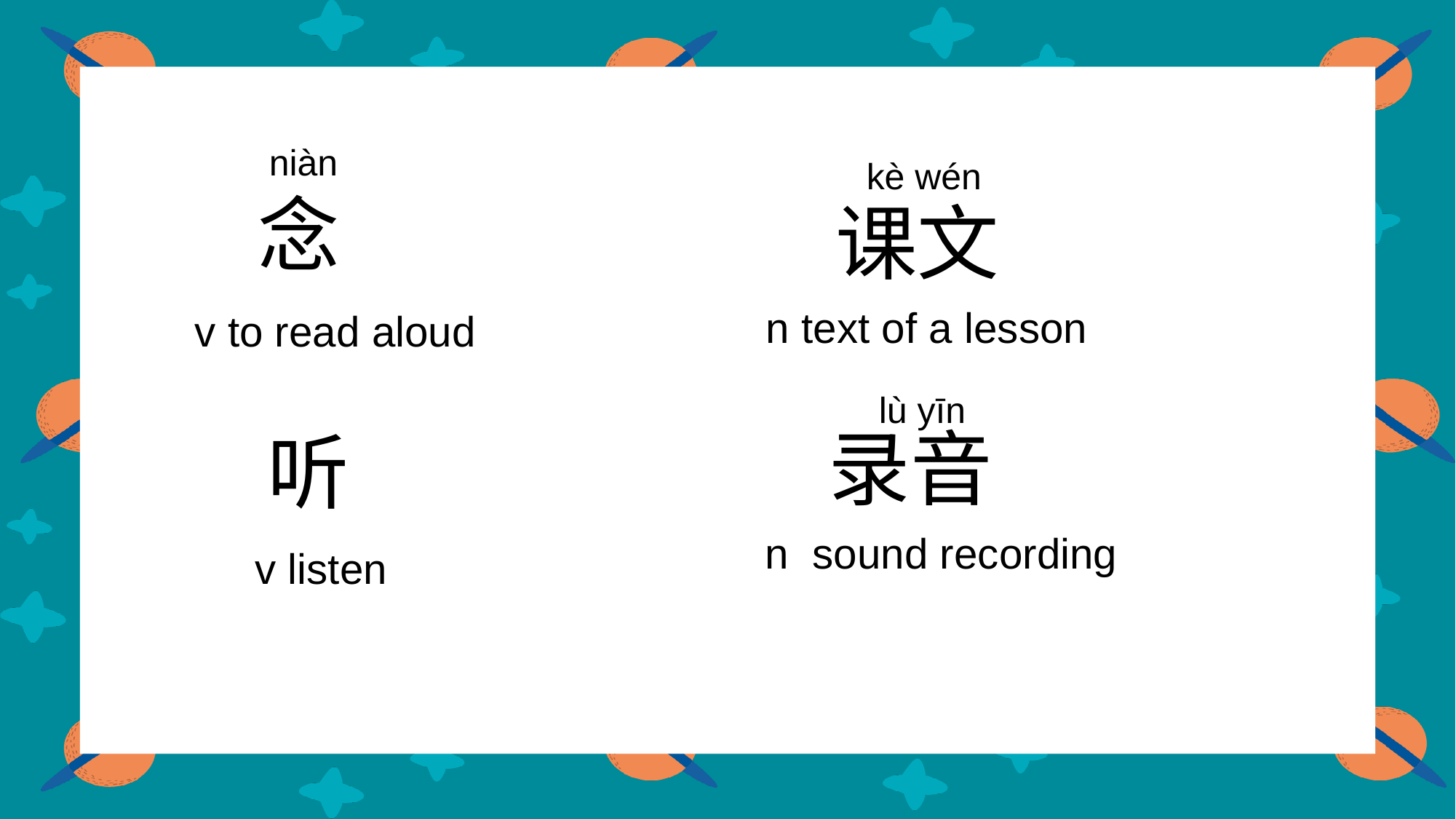

niàn
kè wén
念
课文
n text of a lesson
   v to read aloud
lù yīn
录音
听
n  sound recording
   v listen